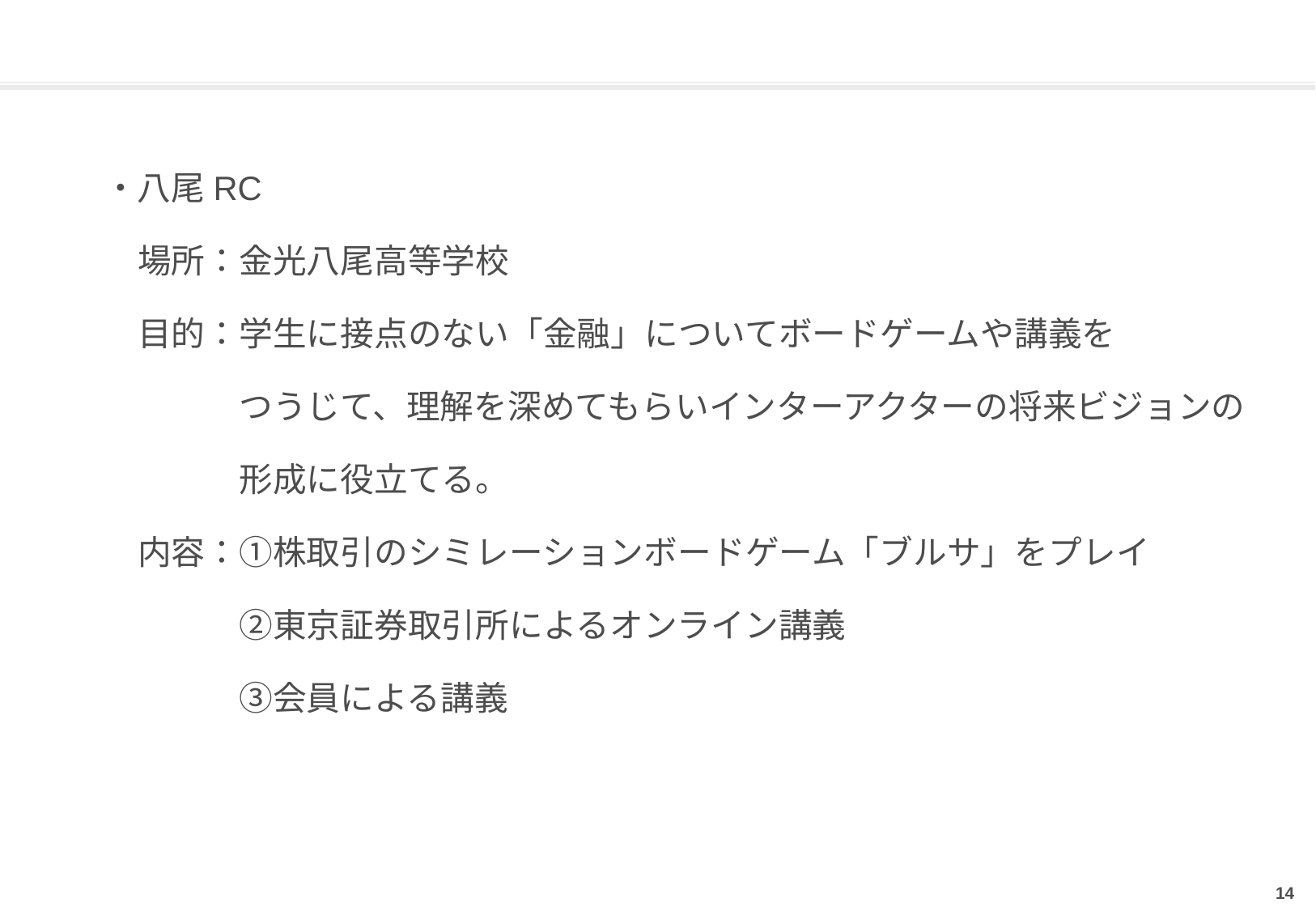

#
　　・八尾RC
　　　場所：金光八尾高等学校
　　　目的：学生に接点のない「金融」についてボードゲームや講義を
　　　　　　つうじて、理解を深めてもらいインターアクターの将来ビジョンの
　　　　　　形成に役立てる。
　　　内容：①株取引のシミレーションボードゲーム「ブルサ」をプレイ
　　　　　　②東京証券取引所によるオンライン講義
　　　　　　③会員による講義

14